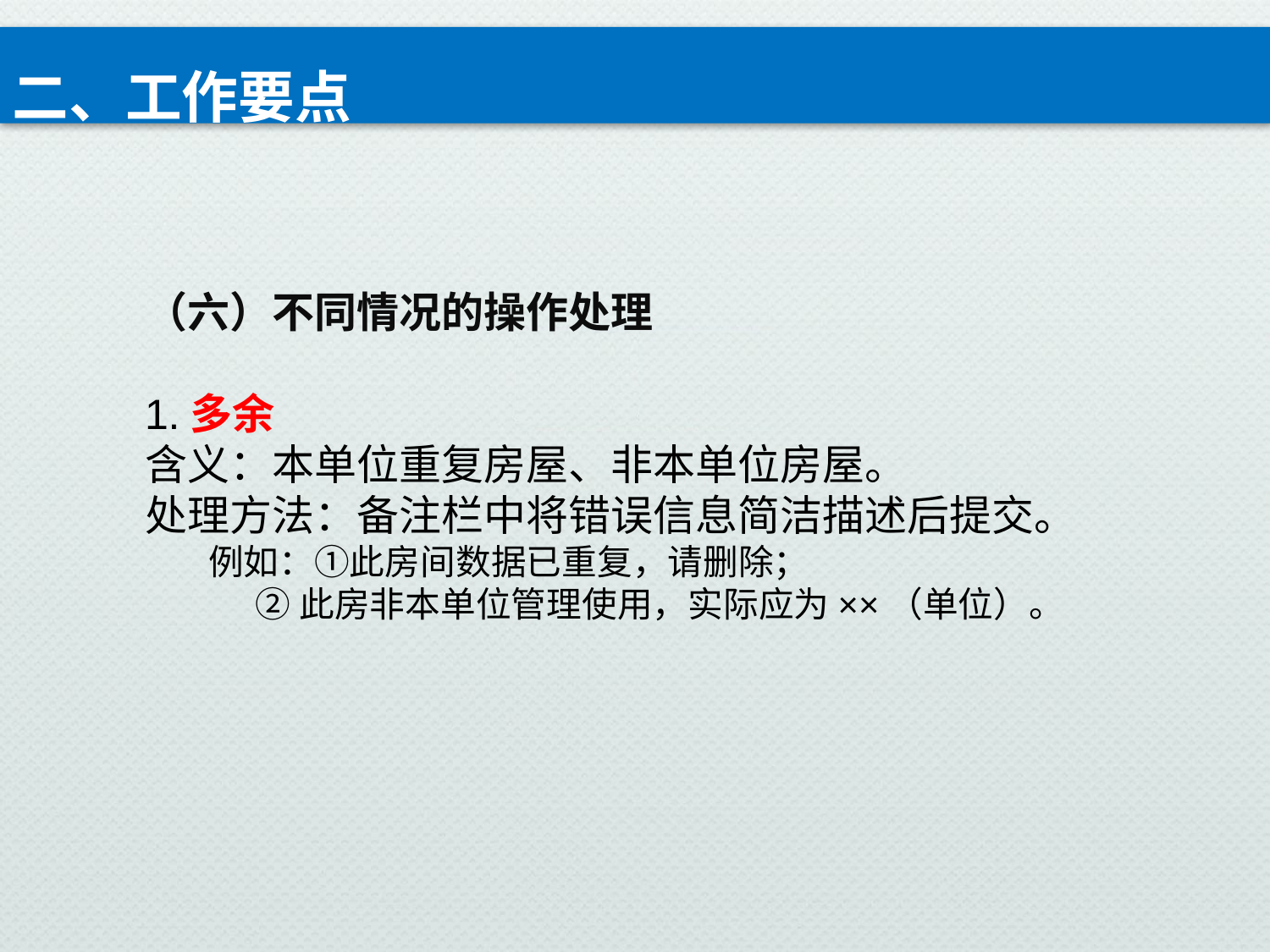

二、工作要点

（六）不同情况的操作处理

1.多余
含义：本单位重复房屋、非本单位房屋。
处理方法：备注栏中将错误信息简洁描述后提交。
例如：①此房间数据已重复，请删除；
      ②此房非本单位管理使用，实际应为××（单位）。